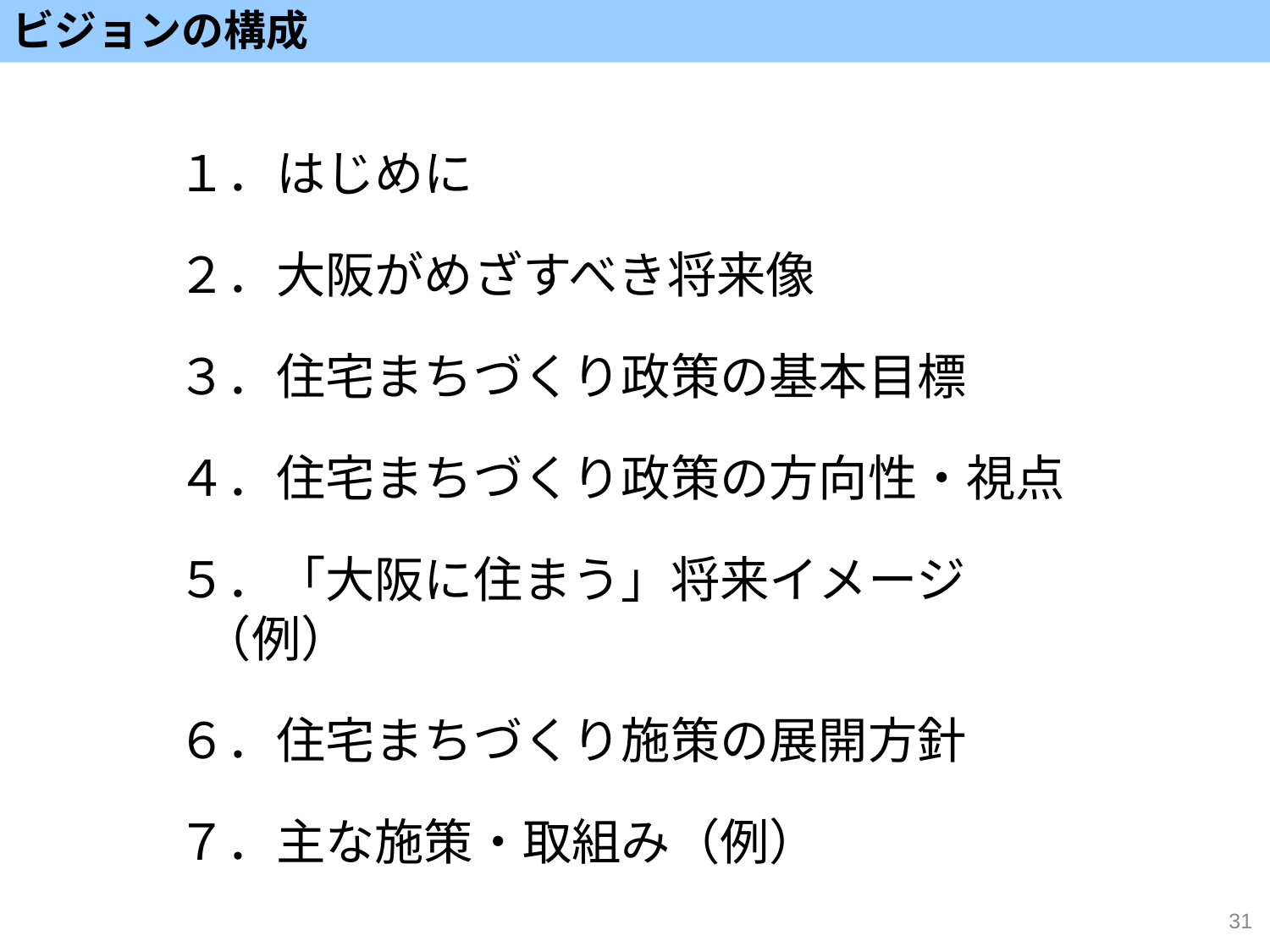

ビジョンの構成
１．はじめに
２．大阪がめざすべき将来像
３．住宅まちづくり政策の基本目標
４．住宅まちづくり政策の方向性・視点
５．「大阪に住まう」将来イメージ（例）
６．住宅まちづくり施策の展開方針
７．主な施策・取組み（例）
31